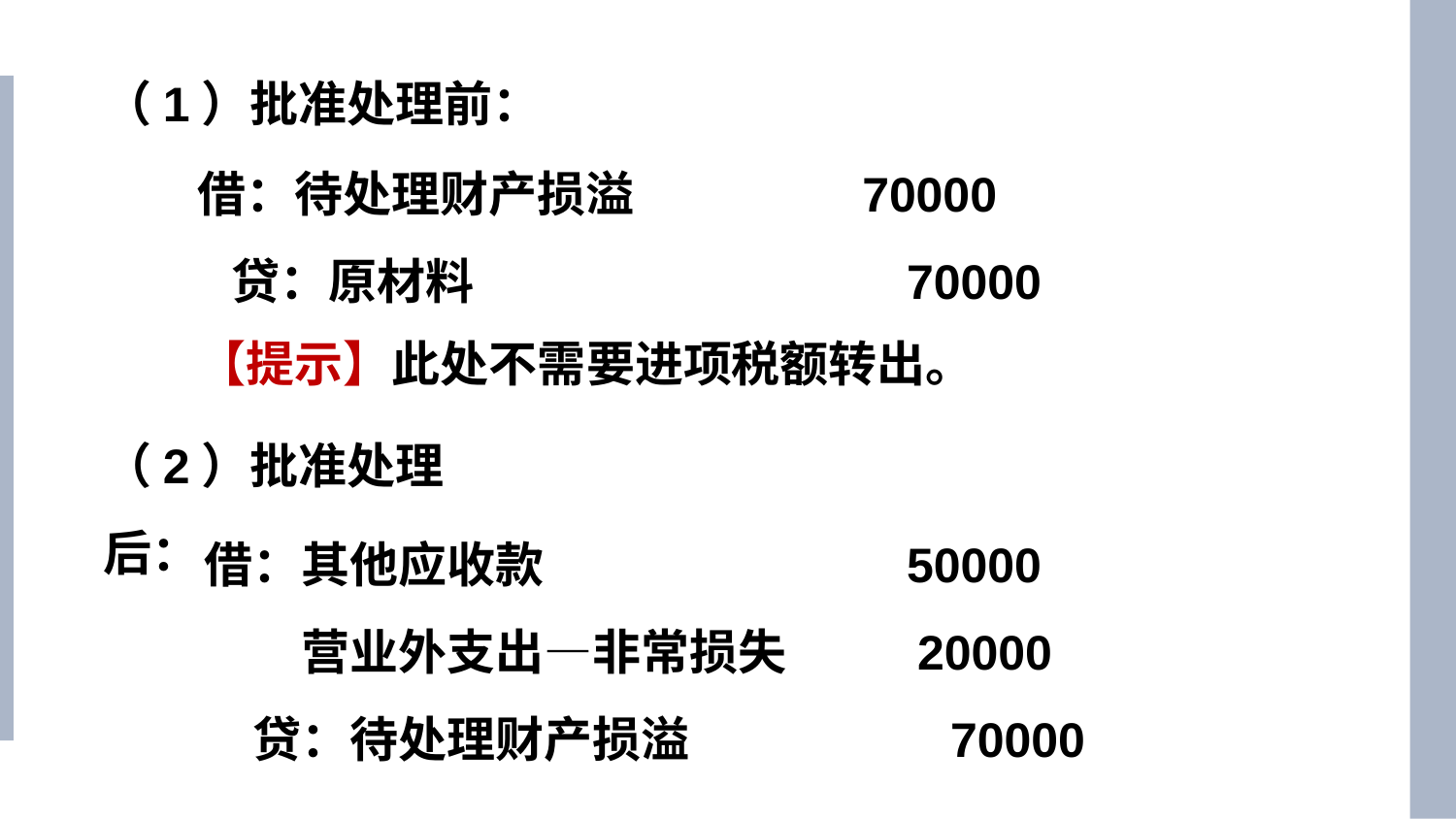

（1）批准处理前：
借：待处理财产损溢　　　　  70000
  贷：原材料　　　　　　　　   70000
【提示】此处不需要进项税额转出。
（2）批准处理后：
借：其他应收款　　　　　　　 50000
　　营业外支出—非常损失　　  20000
　贷：待处理财产损溢　　　　     70000